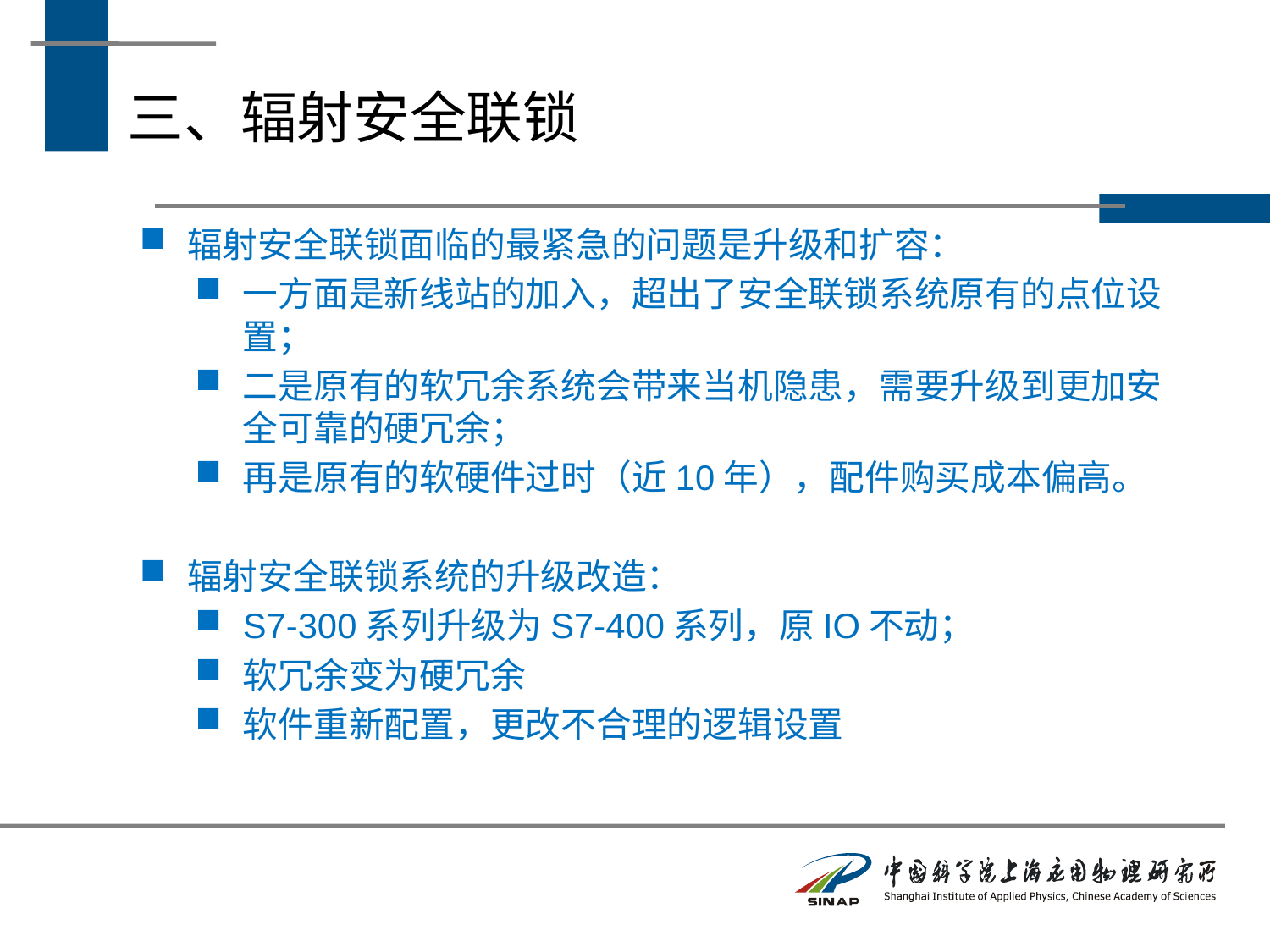

# 三、辐射安全联锁
辐射安全联锁面临的最紧急的问题是升级和扩容：
一方面是新线站的加入，超出了安全联锁系统原有的点位设置；
二是原有的软冗余系统会带来当机隐患，需要升级到更加安全可靠的硬冗余；
再是原有的软硬件过时（近10年），配件购买成本偏高。

辐射安全联锁系统的升级改造：
S7-300系列升级为S7-400系列，原IO不动；
软冗余变为硬冗余
软件重新配置，更改不合理的逻辑设置